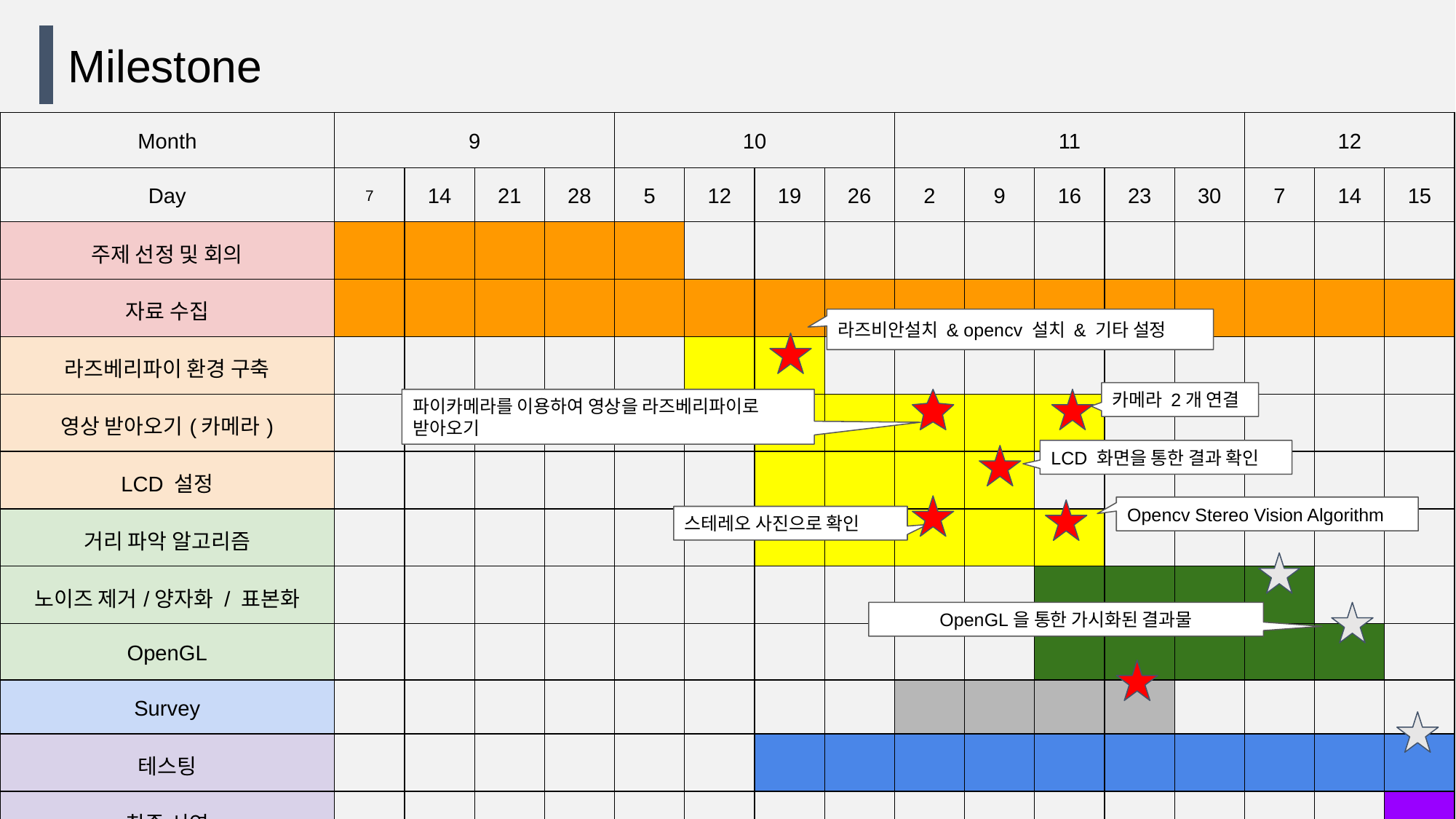

Milestone
| Month | 9 |  |  |  | 10 |  |  |  | 11 |  |  |  |  | 12 |  |  |
| --- | --- | --- | --- | --- | --- | --- | --- | --- | --- | --- | --- | --- | --- | --- | --- | --- |
| Day | 7 | 14 | 21 | 28 | 5 | 12 | 19 | 26 | 2 | 9 | 16 | 23 | 30 | 7 | 14 | 15 |
| 주제 선정 및 회의 |  |  |  |  |  |  |  |  |  |  |  |  |  |  |  |  |
| 자료 수집 |  |  |  |  |  |  |  |  |  |  |  |  |  |  |  |  |
| 라즈베리파이 환경 구축 |  |  |  |  |  |  |  |  |  |  |  |  |  |  |  |  |
| 영상 받아오기(카메라) |  |  |  |  |  |  |  |  |  |  |  |  |  |  |  |  |
| LCD 설정 |  |  |  |  |  |  |  |  |  |  |  |  |  |  |  |  |
| 거리 파악 알고리즘 |  |  |  |  |  |  |  |  |  |  |  |  |  |  |  |  |
| 노이즈 제거/양자화 / 표본화 |  |  |  |  |  |  |  |  |  |  |  |  |  |  |  |  |
| OpenGL |  |  |  |  |  |  |  |  |  |  |  |  |  |  |  |  |
| Survey |  |  |  |  |  |  |  |  |  |  |  |  |  |  |  |  |
| 테스팅 |  |  |  |  |  |  |  |  |  |  |  |  |  |  |  |  |
| 최종 시연 |  |  |  |  |  |  |  |  |  |  |  |  |  |  |  |  |
라즈비안설치 & opencv 설치 & 기타 설정

카메라 2개 연결
파이카메라를 이용하여 영상을 라즈베리파이로  받아오기

LCD 화면을 통한 결과 확인

Opencv Stereo Vision Algorithm

스테레오 사진으로 확인

OpenGL을 통한 가시화된 결과물